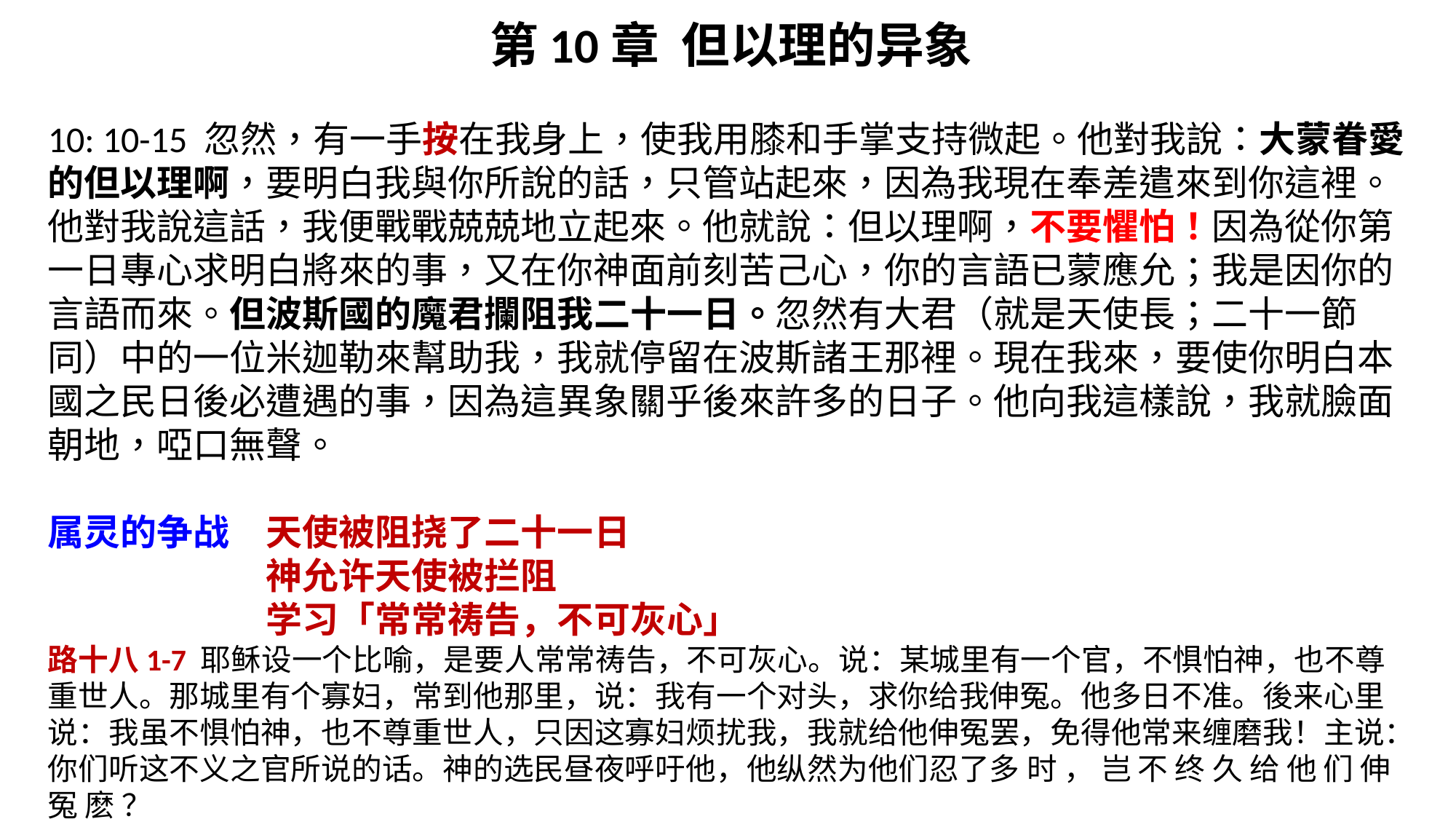

第10章  但以理的异象

10: 10-15 忽然，有一手按在我身上，使我用膝和手掌支持微起。他對我說：大蒙眷愛的但以理啊，要明白我與你所說的話，只管站起來，因為我現在奉差遣來到你這裡。他對我說這話，我便戰戰兢兢地立起來。他就說：但以理啊，不要懼怕！因為從你第一日專心求明白將來的事，又在你神面前刻苦己心，你的言語已蒙應允；我是因你的言語而來。但波斯國的魔君攔阻我二十一日。忽然有大君（就是天使長；二十一節同）中的一位米迦勒來幫助我，我就停留在波斯諸王那裡。現在我來，要使你明白本國之民日後必遭遇的事，因為這異象關乎後來許多的日子。他向我這樣說，我就臉面朝地，啞口無聲。

属灵的争战	天使被阻挠了二十一日
		神允许天使被拦阻
		学习「常常祷告，不可灰心」
路十八1-7 耶稣设一个比喻，是要人常常祷告，不可灰心。说：某城里有一个官，不惧怕神，也不尊重世人。那城里有个寡妇，常到他那里，说：我有一个对头，求你给我伸冤。他多日不准。後来心里说：我虽不惧怕神，也不尊重世人，只因这寡妇烦扰我，我就给他伸冤罢，免得他常来缠磨我！主说：你们听这不义之官所说的话。神的选民昼夜呼吁他，他纵然为他们忍了多 时 ， 岂 不 终 久 给 他 们 伸 冤 麽 ？